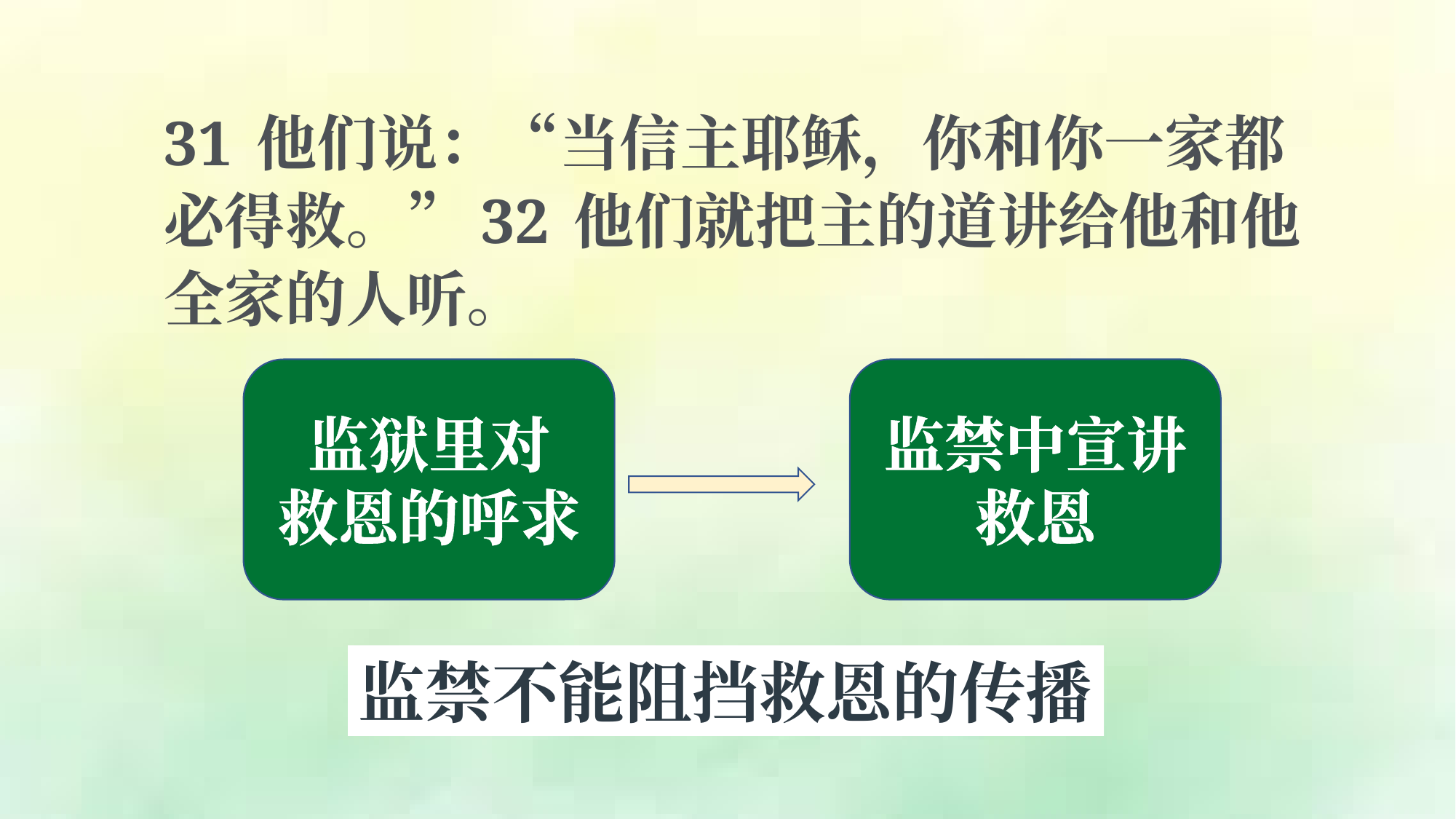

31 他们说：“当信主耶稣，你和你一家都必得救。”32 他们就把主的道讲给他和他全家的人听。
监狱里对
救恩的呼求
监禁中宣讲救恩

监禁不能阻挡救恩的传播